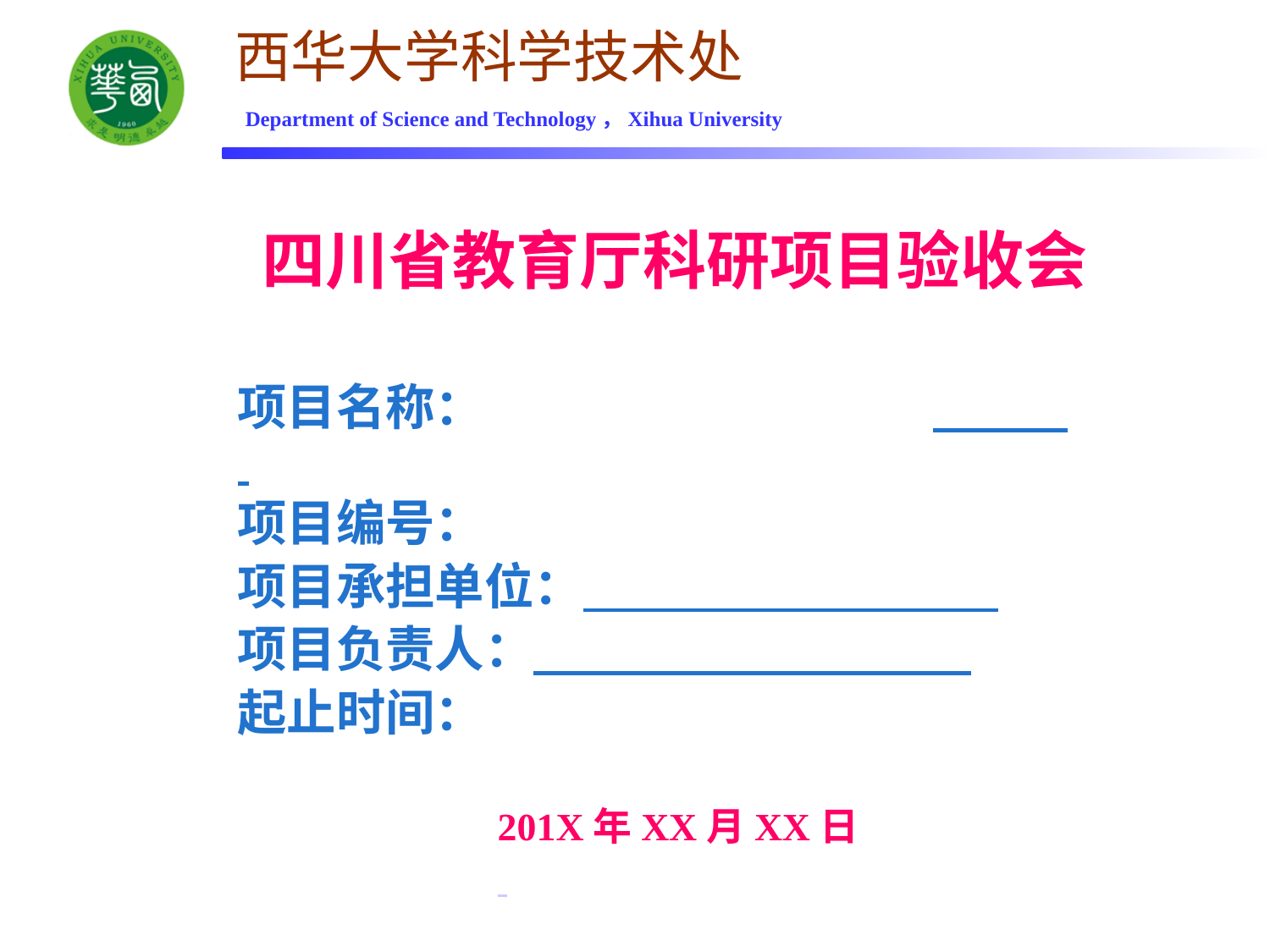

# 四川省教育厅科研项目验收会
项目名称：
项目编号：
项目承担单位：
项目负责人：
起止时间：
201X年XX月XX日